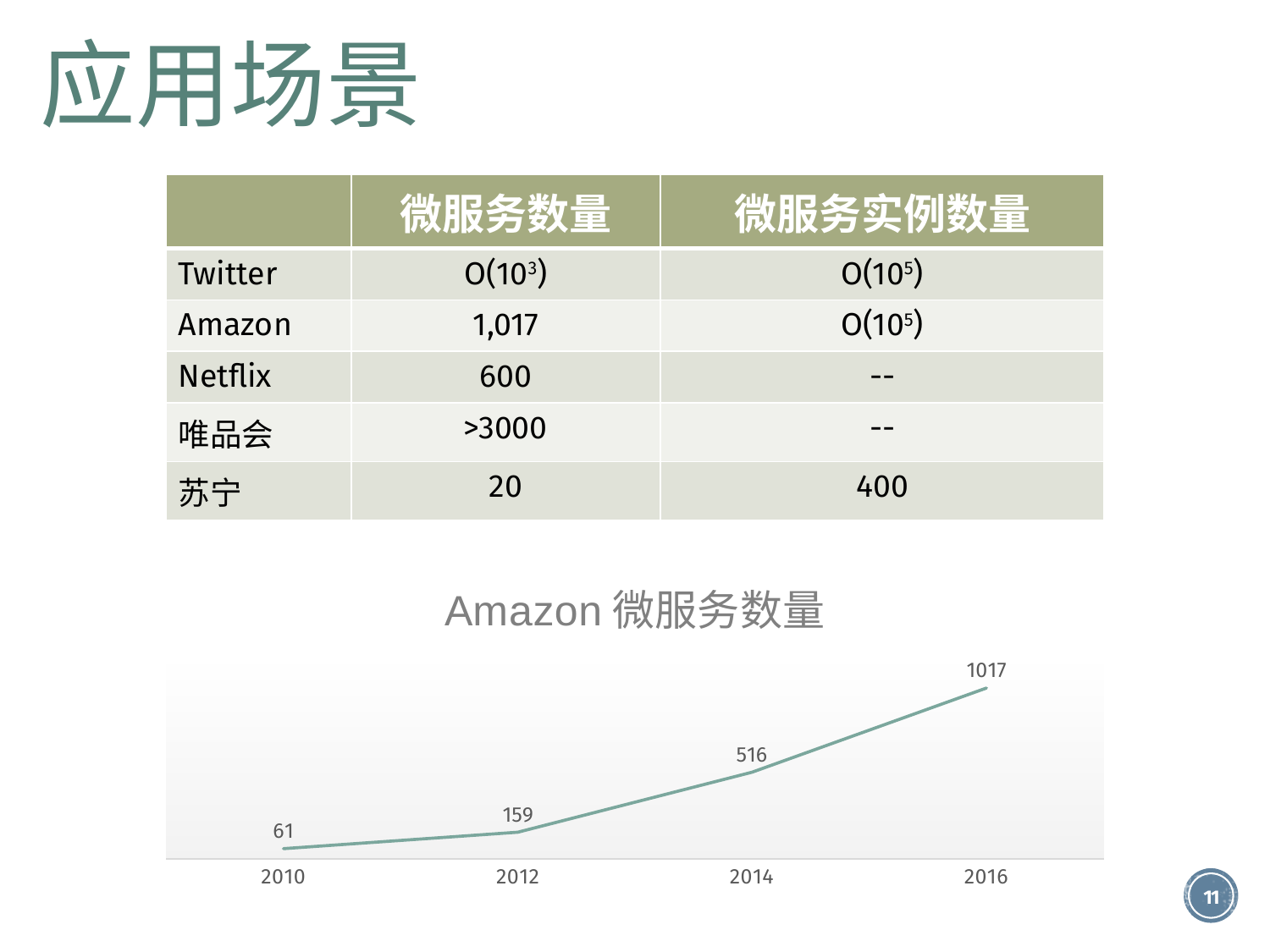

应用场景
|  | 微服务数量 | 微服务实例数量 |
| --- | --- | --- |
| Twitter | O(103) | O(105) |
| Amazon | 1,017 | O(105) |
| Netflix | 600 | -- |
| 唯品会 | >3000 | -- |
| 苏宁 | 20 | 400 |

### Chart: Amazon微服务数量

| Category | 微服务数量 |
|---|---|
| 2010 | 61.0 |
| 2012 | 159.0 |
| 2014 | 516.0 |
| 2016 | 1017.0 |
11